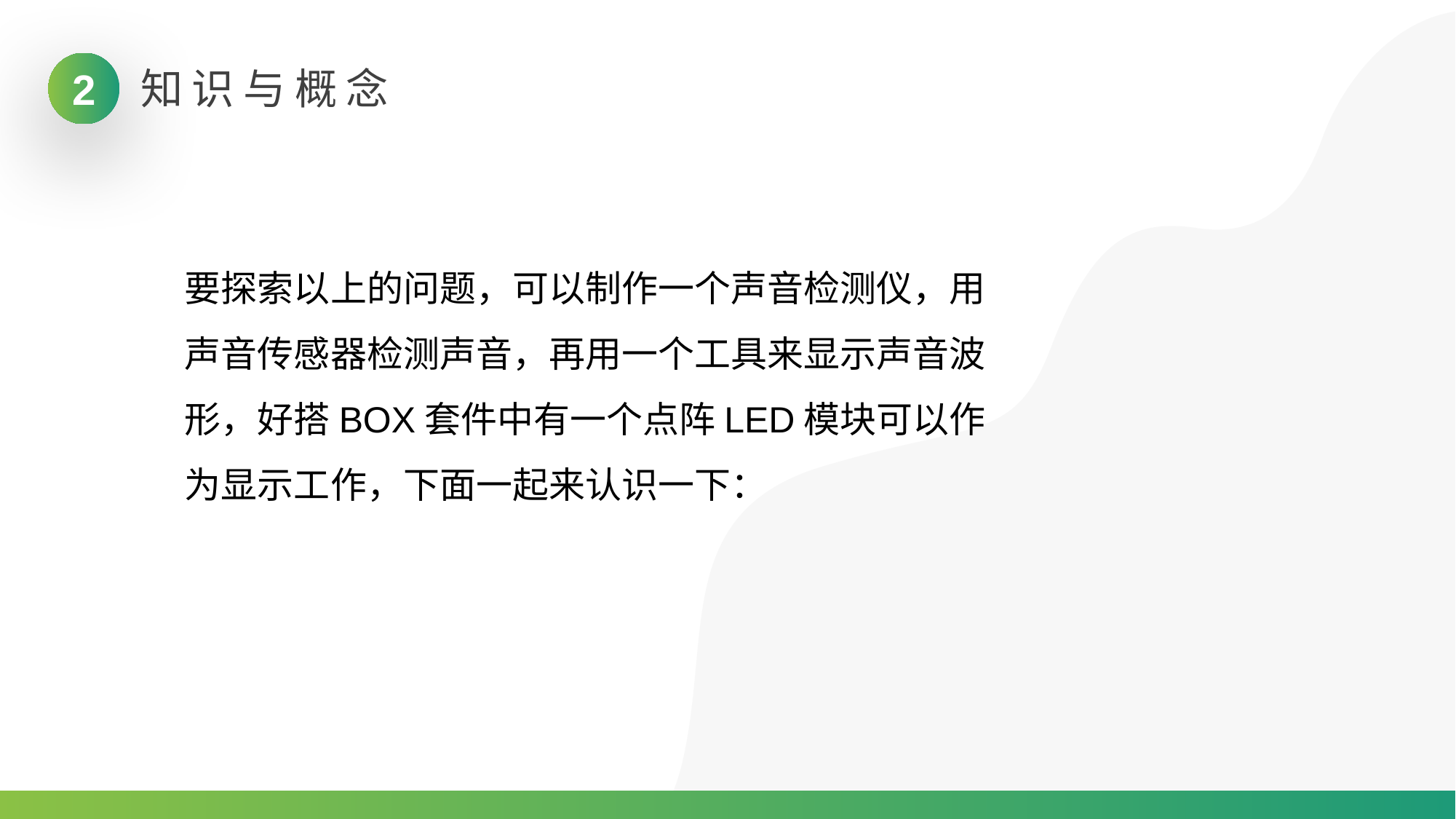

知识与概念
2
要探索以上的问题，可以制作一个声音检测仪，用声音传感器检测声音，再用一个工具来显示声音波形，好搭BOX套件中有一个点阵LED模块可以作为显示工作，下面一起来认识一下：
02